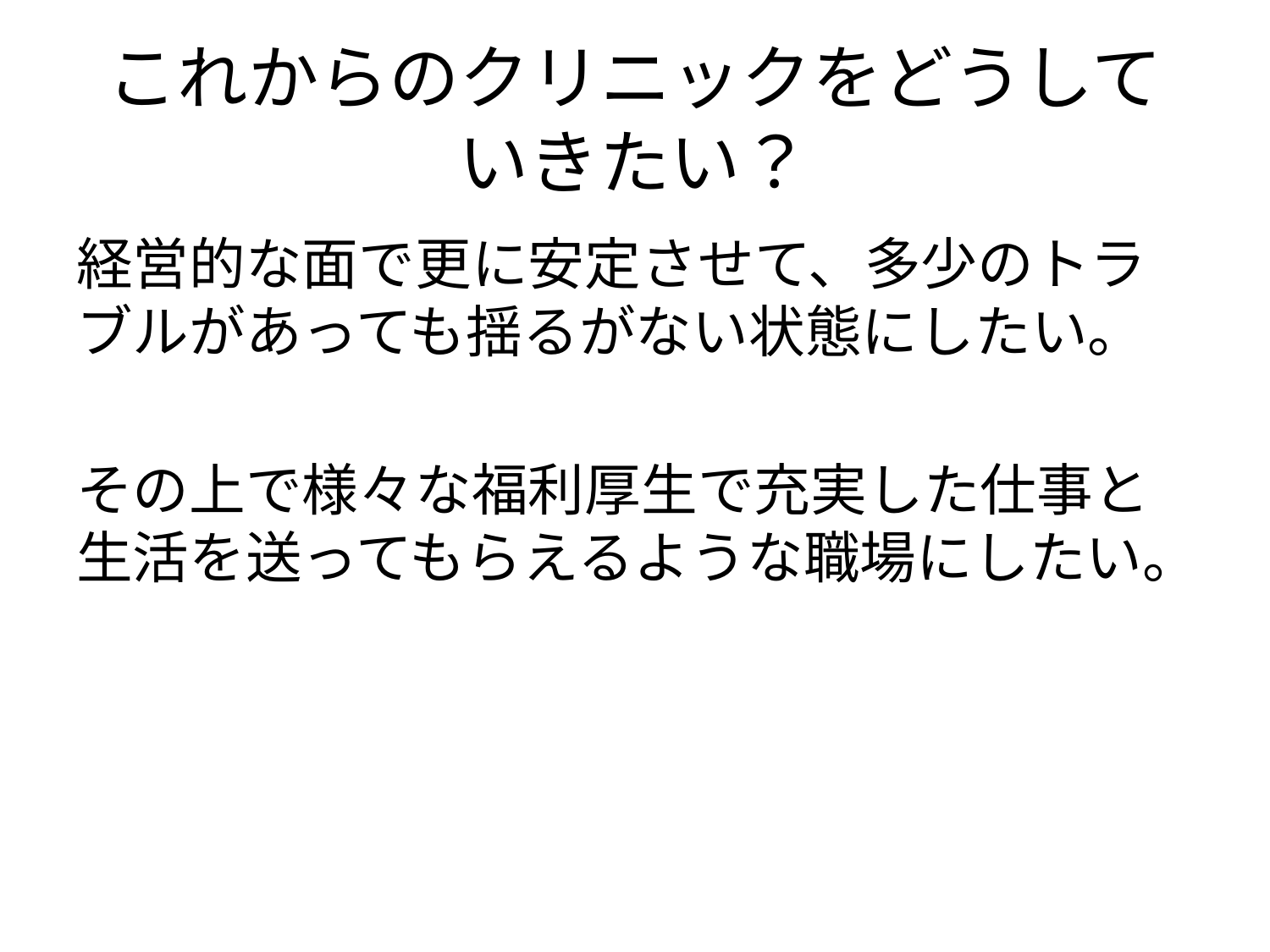

# これからのクリニックをどうしていきたい？
経営的な面で更に安定させて、多少のトラブルがあっても揺るがない状態にしたい。

その上で様々な福利厚生で充実した仕事と生活を送ってもらえるような職場にしたい。